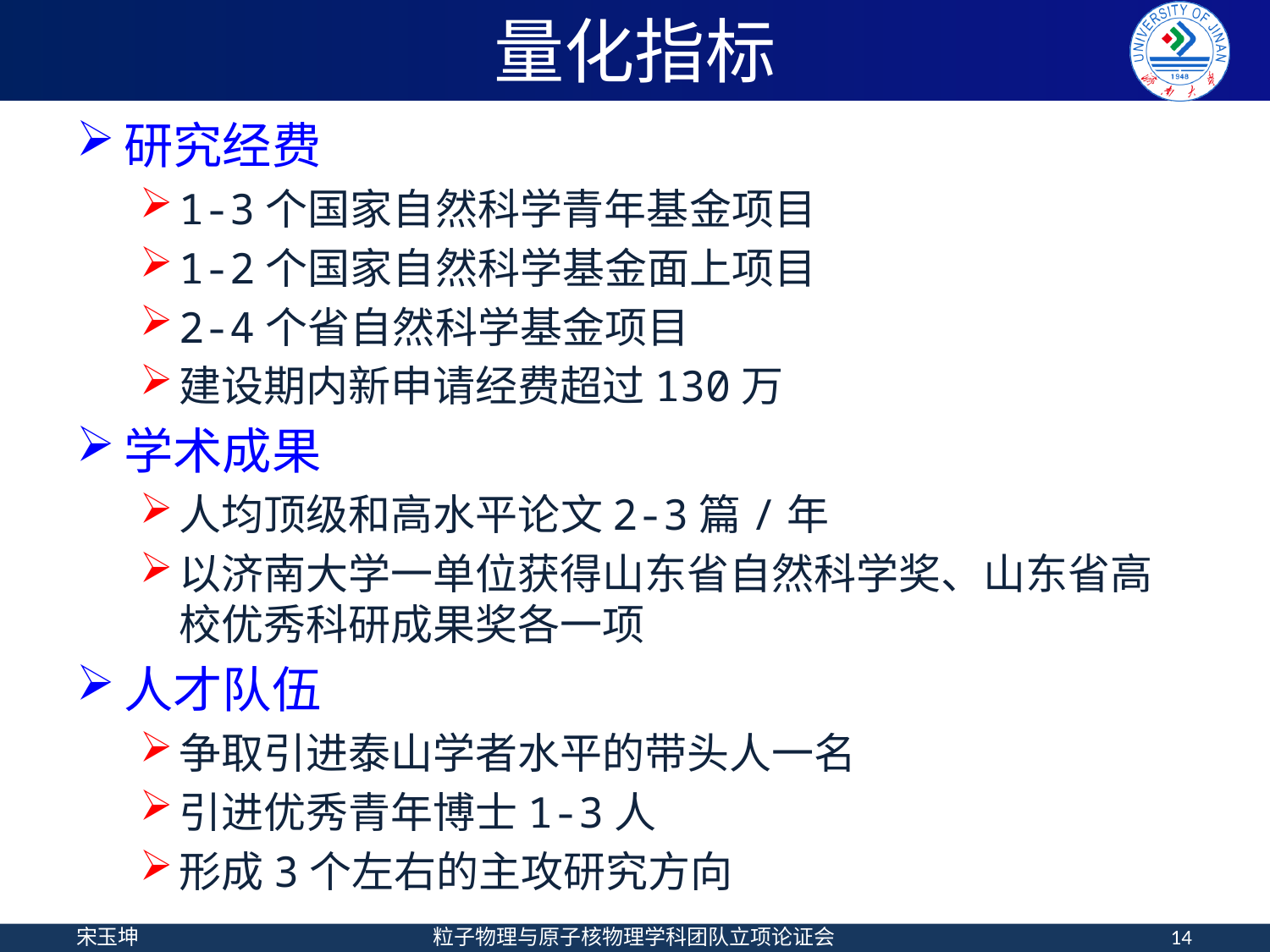

# 量化指标
研究经费
1-3个国家自然科学青年基金项目
1-2个国家自然科学基金面上项目
2-4个省自然科学基金项目
建设期内新申请经费超过130万
学术成果
人均顶级和高水平论文2-3篇/年
以济南大学一单位获得山东省自然科学奖、山东省高校优秀科研成果奖各一项
人才队伍
争取引进泰山学者水平的带头人一名
引进优秀青年博士1-3人
形成3个左右的主攻研究方向

宋玉坤
粒子物理与原子核物理学科团队立项论证会
14